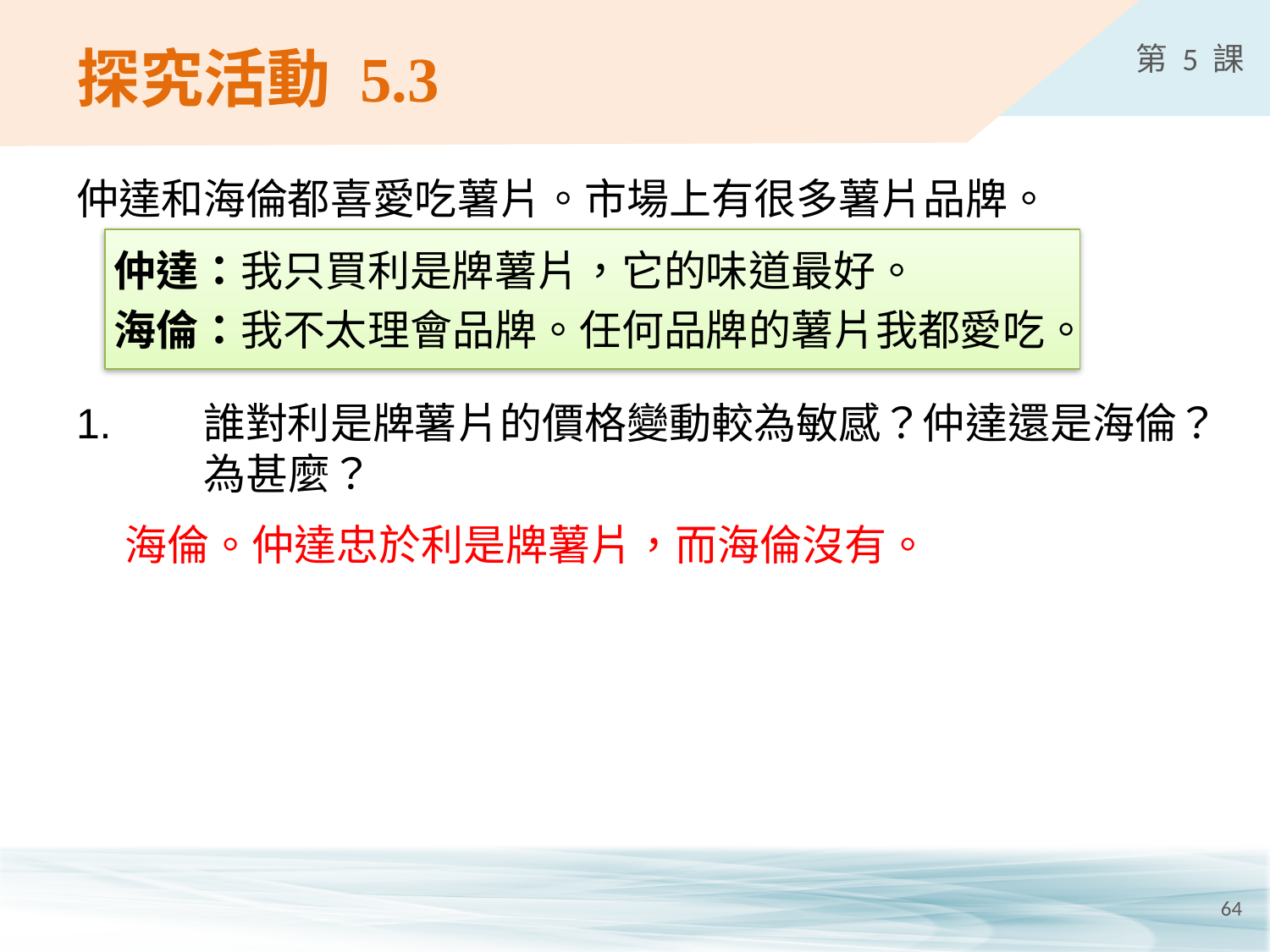

# 探究活動 5.3
仲達和海倫都喜愛吃薯片。市場上有很多薯片品牌。
仲達：我只買利是牌薯片，它的味道最好。
海倫：我不太理會品牌。任何品牌的薯片我都愛吃。
1.	誰對利是牌薯片的價格變動較為敏感？仲達還是海倫？	為甚麼？

海倫。仲達忠於利是牌薯片，而海倫沒有。
64